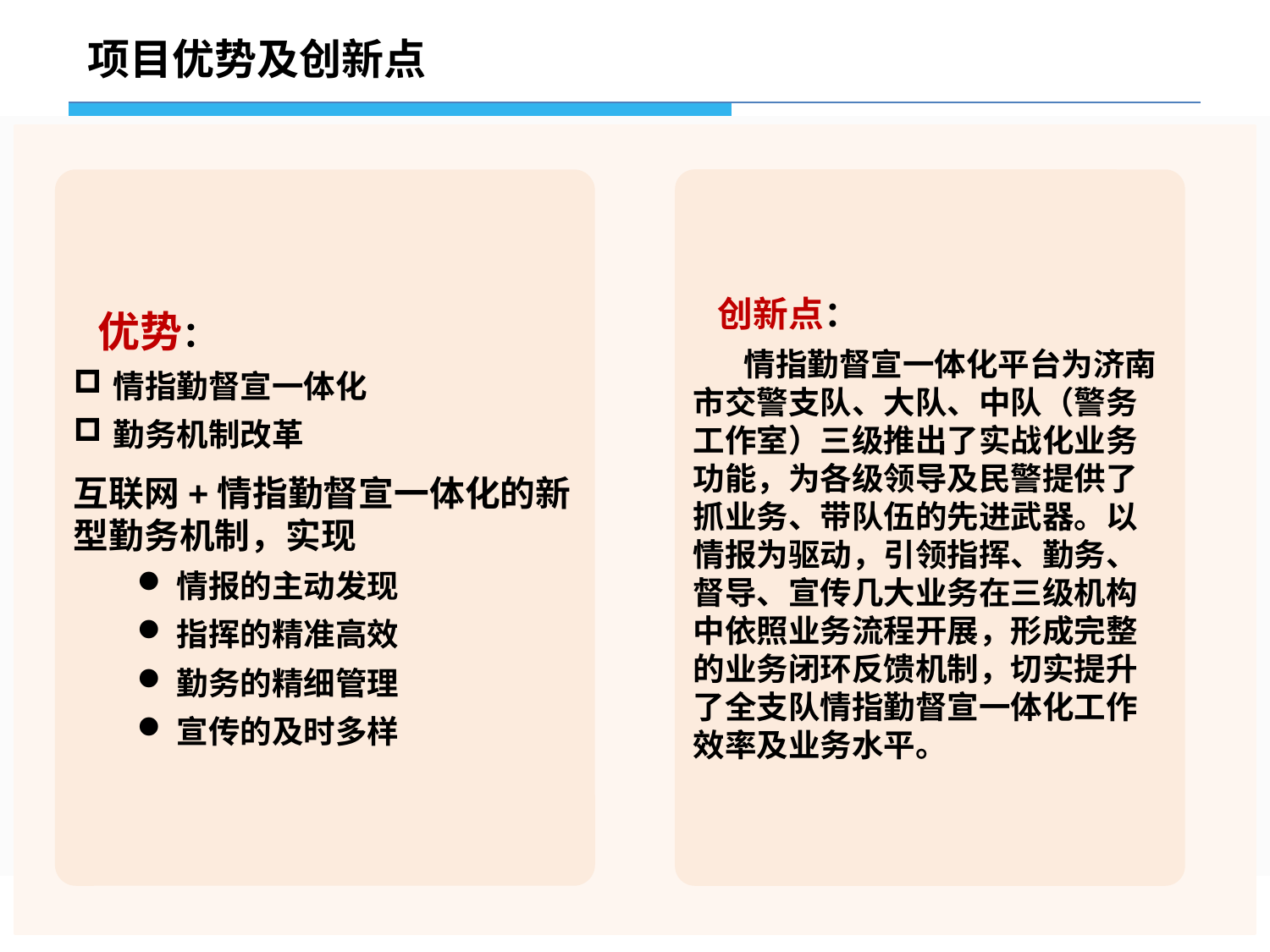

项目优势及创新点
  创新点：
      情指勤督宣一体化平台为济南市交警支队、大队、中队（警务工作室）三级推出了实战化业务功能，为各级领导及民警提供了抓业务、带队伍的先进武器。以情报为驱动，引领指挥、勤务、督导、宣传几大业务在三级机构中依照业务流程开展，形成完整的业务闭环反馈机制，切实提升了全支队情指勤督宣一体化工作效率及业务水平。
  优势：
情指勤督宣一体化
勤务机制改革
互联网+情指勤督宣一体化的新型勤务机制，实现
情报的主动发现
指挥的精准高效
勤务的精细管理
宣传的及时多样